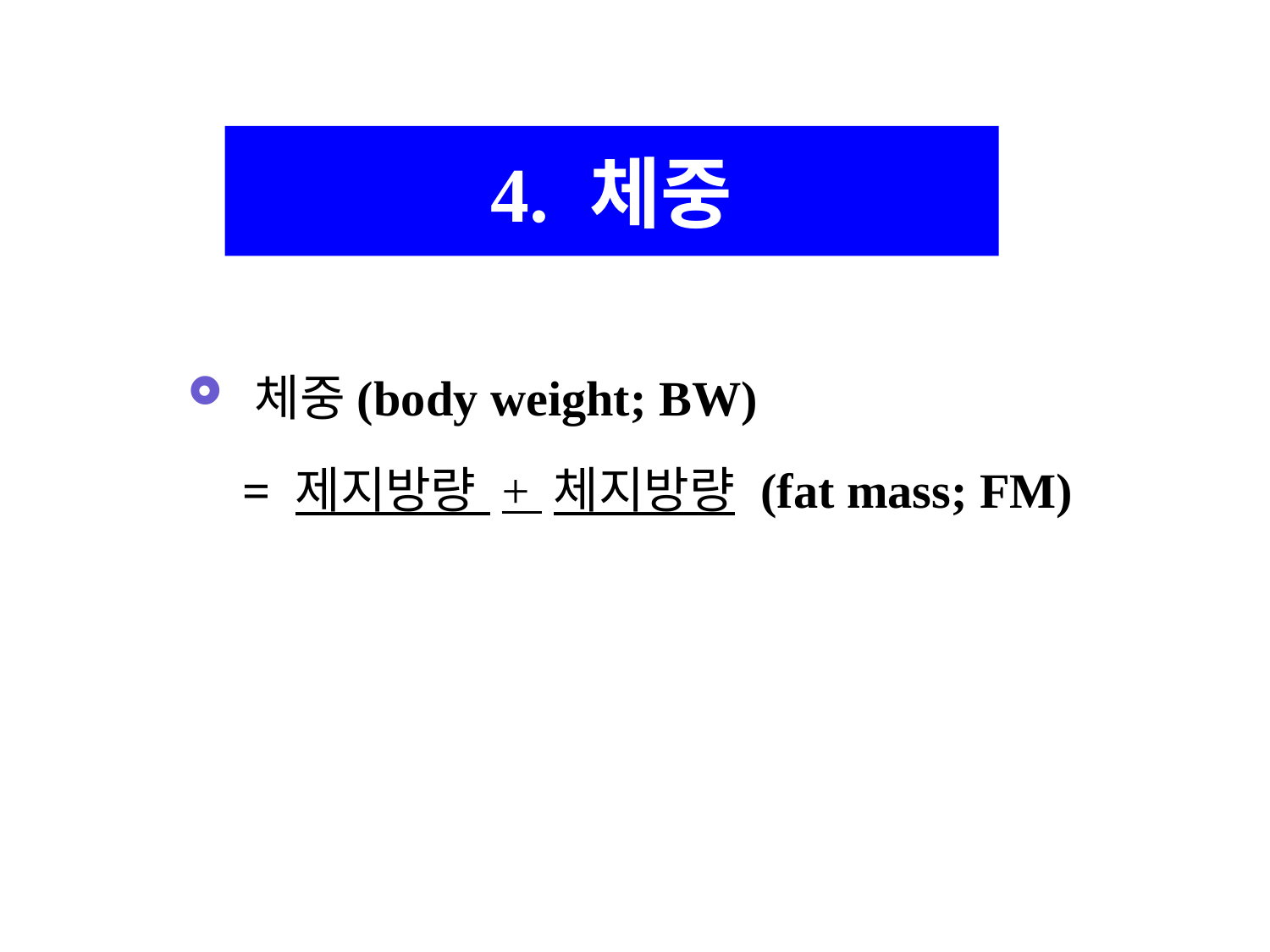

4. 체중
체중(body weight; BW)
    = 제지방량 + 체지방량 (fat mass; FM)